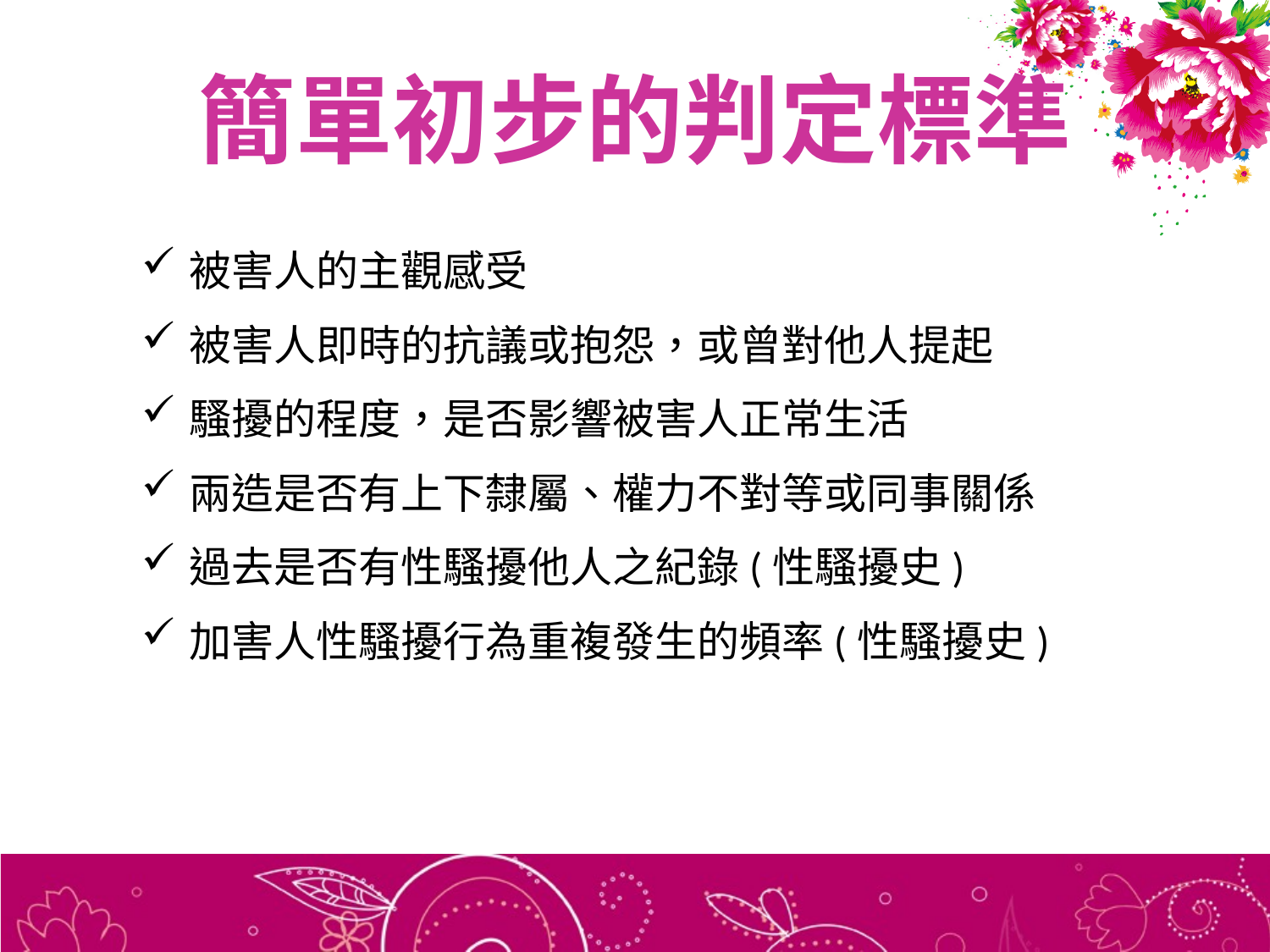

# 簡單初步的判定標準
被害人的主觀感受
被害人即時的抗議或抱怨，或曾對他人提起
騷擾的程度，是否影響被害人正常生活
兩造是否有上下隸屬、權力不對等或同事關係
過去是否有性騷擾他人之紀錄(性騷擾史)
加害人性騷擾行為重複發生的頻率(性騷擾史)